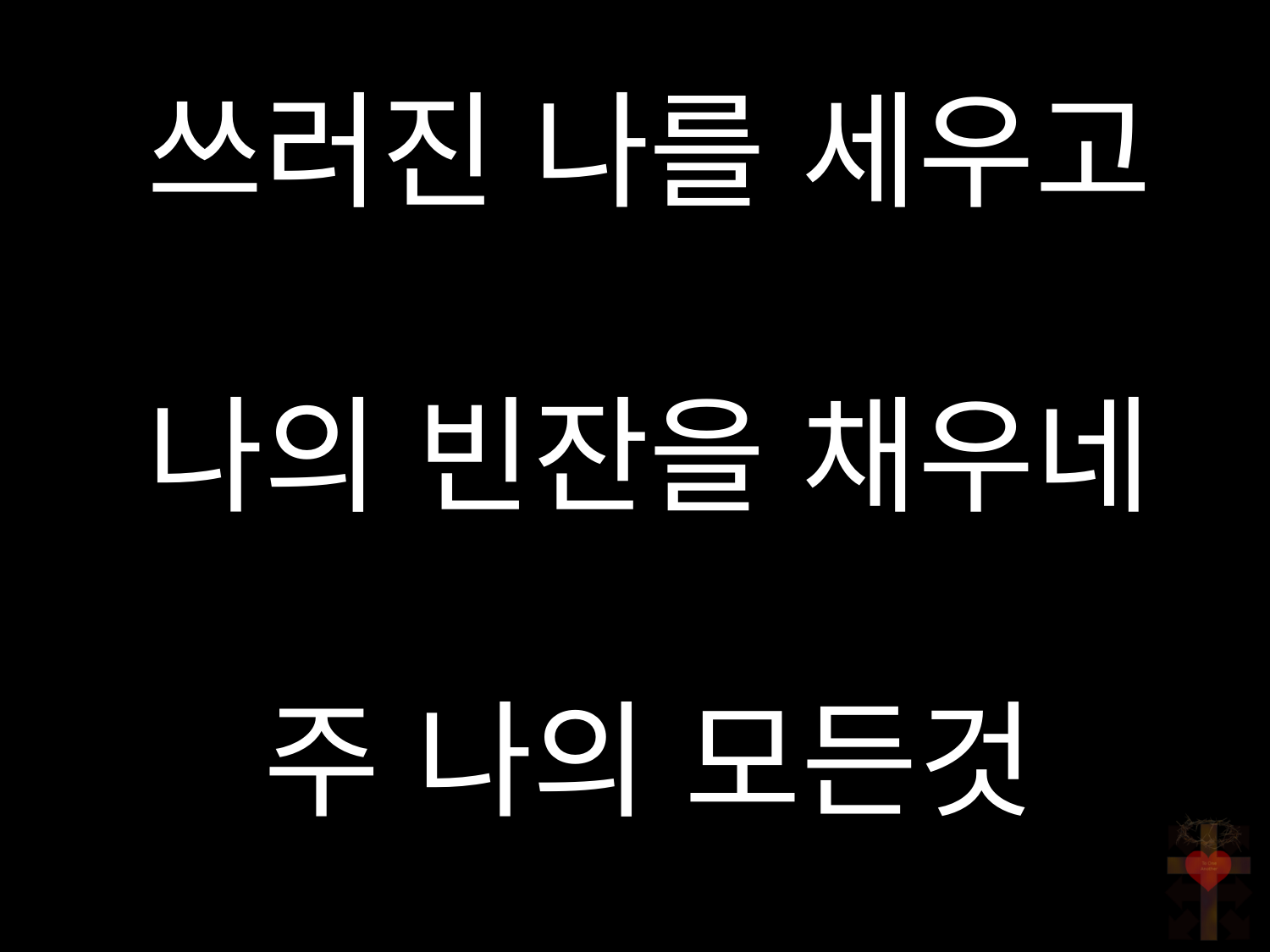

쓰러진 나를 세우고

나의 빈잔을 채우네

주 나의 모든것